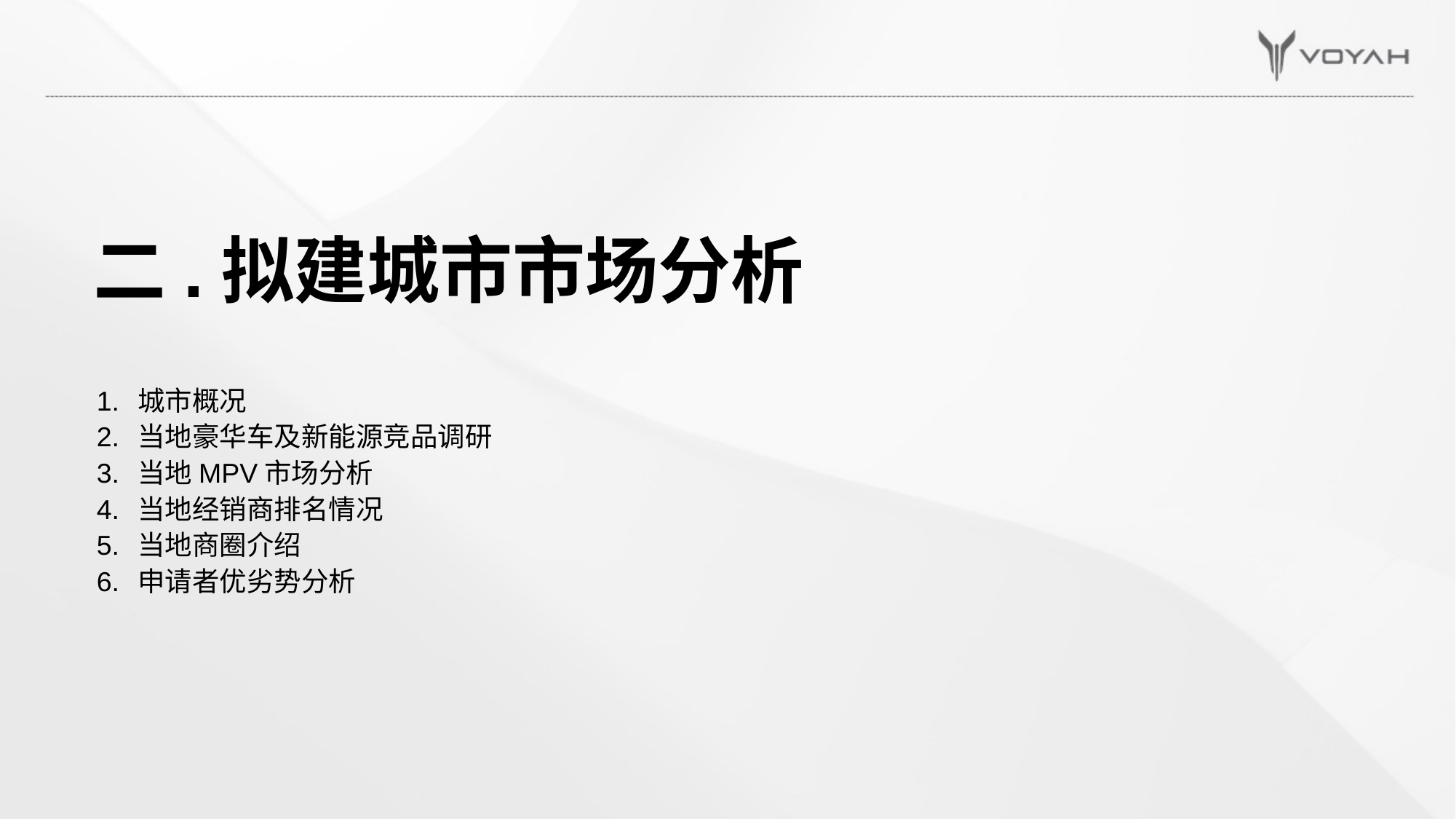

# 二.拟建城市市场分析
城市概况
当地豪华车及新能源竞品调研
当地MPV市场分析
当地经销商排名情况
当地商圈介绍
申请者优劣势分析